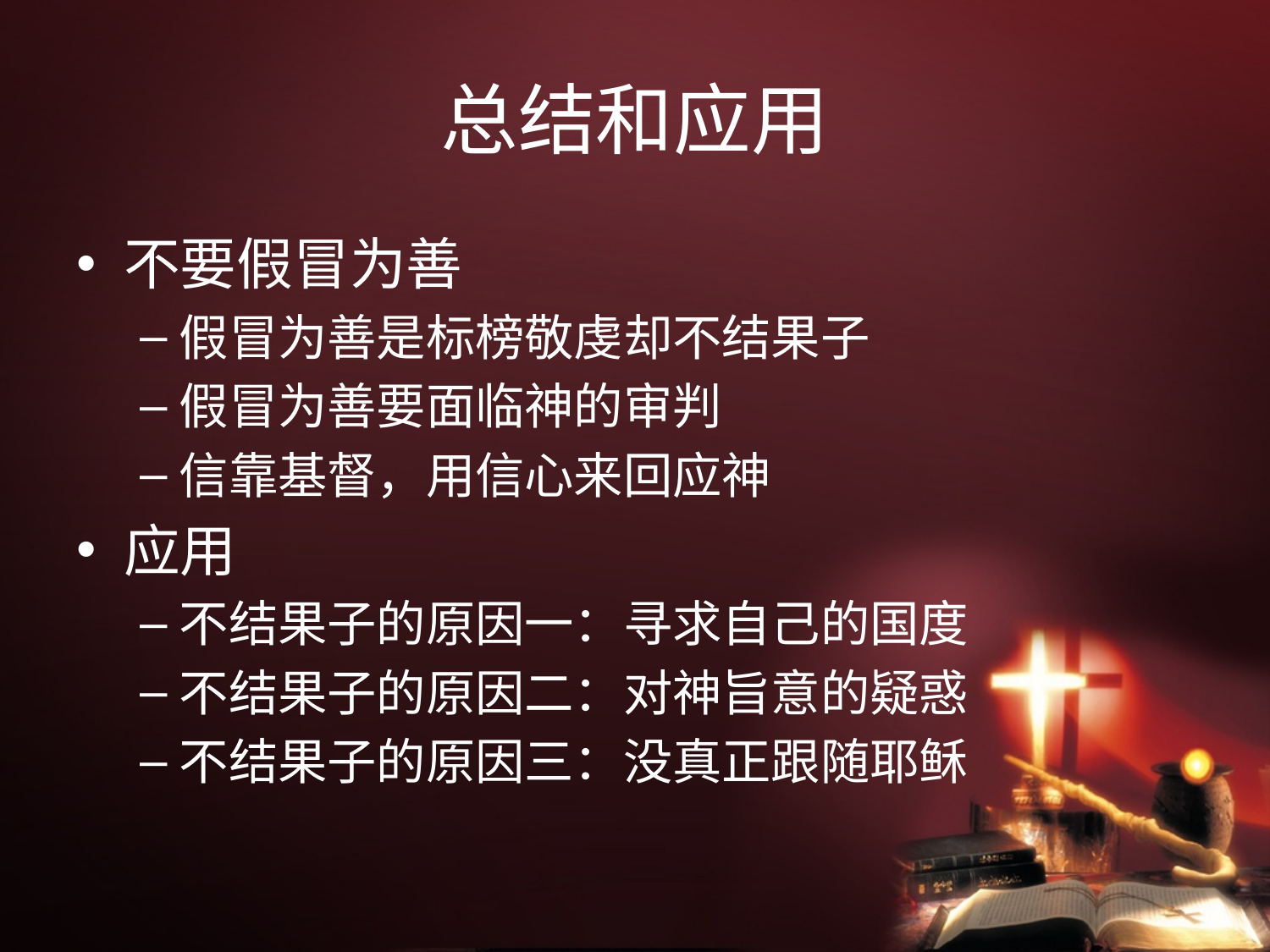

# 总结和应用
不要假冒为善
假冒为善是标榜敬虔却不结果子
假冒为善要面临神的审判
信靠基督，用信心来回应神
应用
不结果子的原因一：寻求自己的国度
不结果子的原因二：对神旨意的疑惑
不结果子的原因三：没真正跟随耶稣